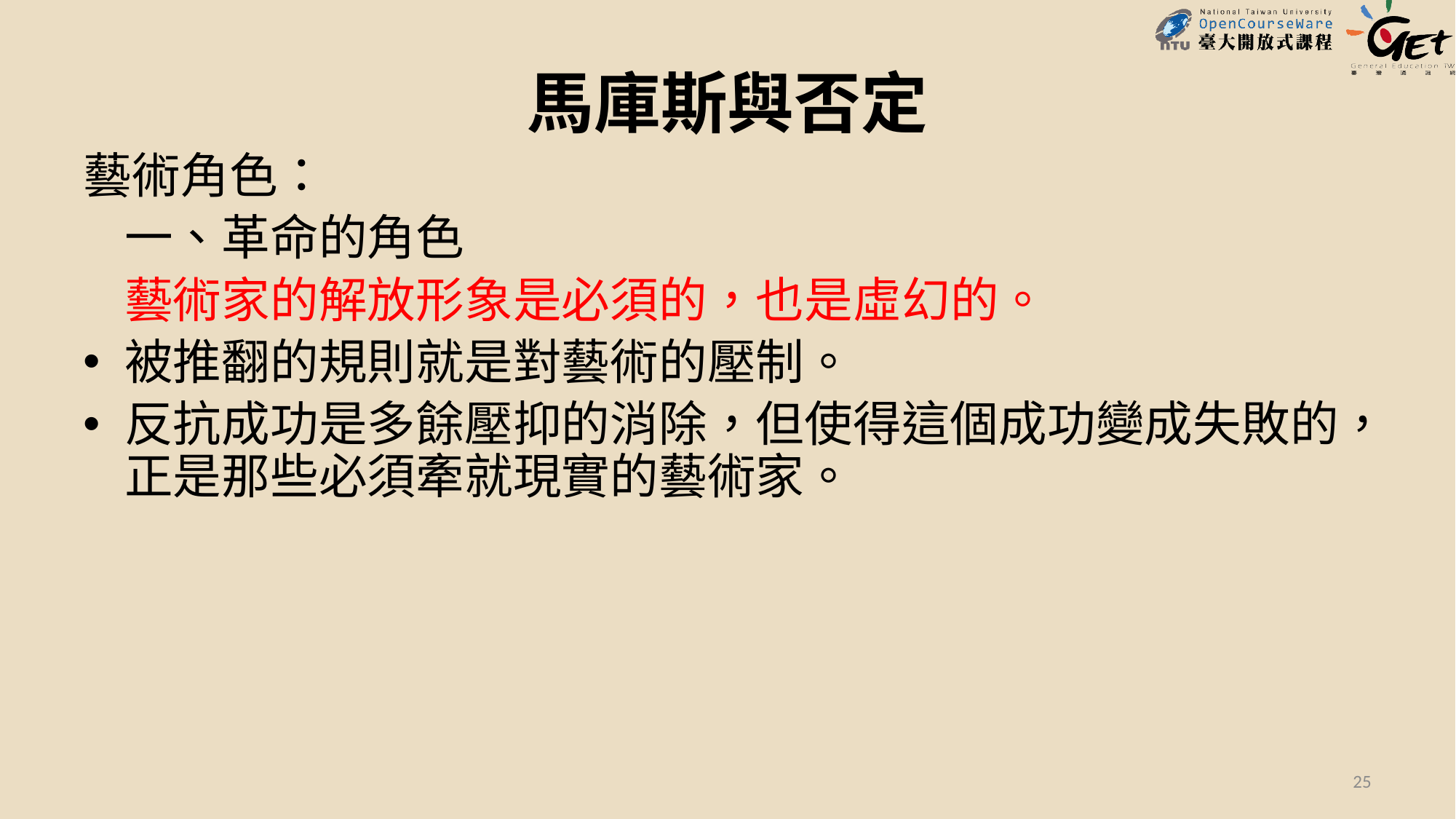

# 馬庫斯與否定
藝術角色：
	一、革命的角色
	藝術家的解放形象是必須的，也是虛幻的。
被推翻的規則就是對藝術的壓制。
反抗成功是多餘壓抑的消除，但使得這個成功變成失敗的，正是那些必須牽就現實的藝術家。
25